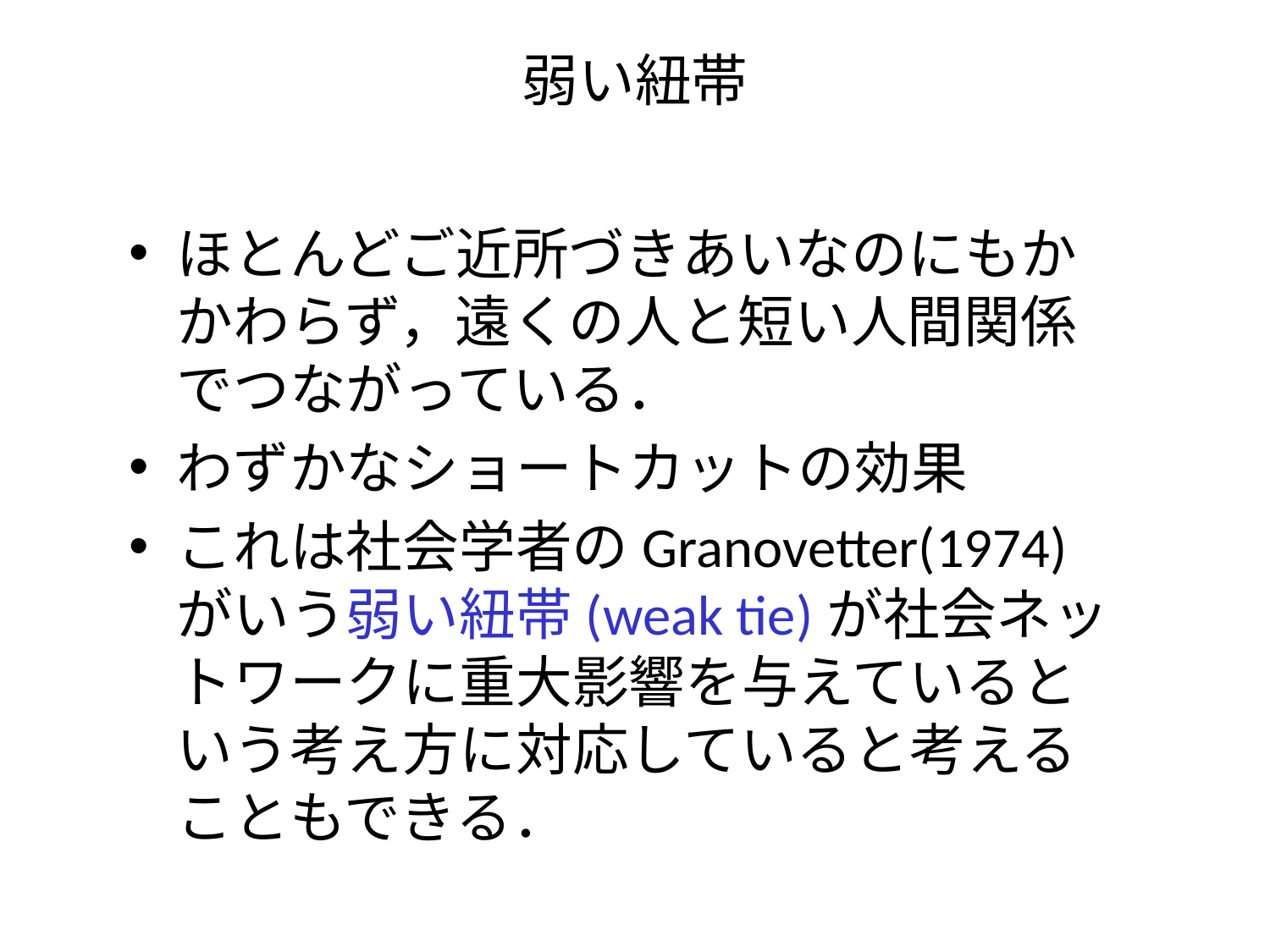

# 弱い紐帯
ほとんどご近所づきあいなのにもかかわらず，遠くの人と短い人間関係でつながっている．
わずかなショートカットの効果
これは社会学者のGranovetter(1974)がいう弱い紐帯(weak tie)が社会ネットワークに重大影響を与えているという考え方に対応していると考えることもできる．